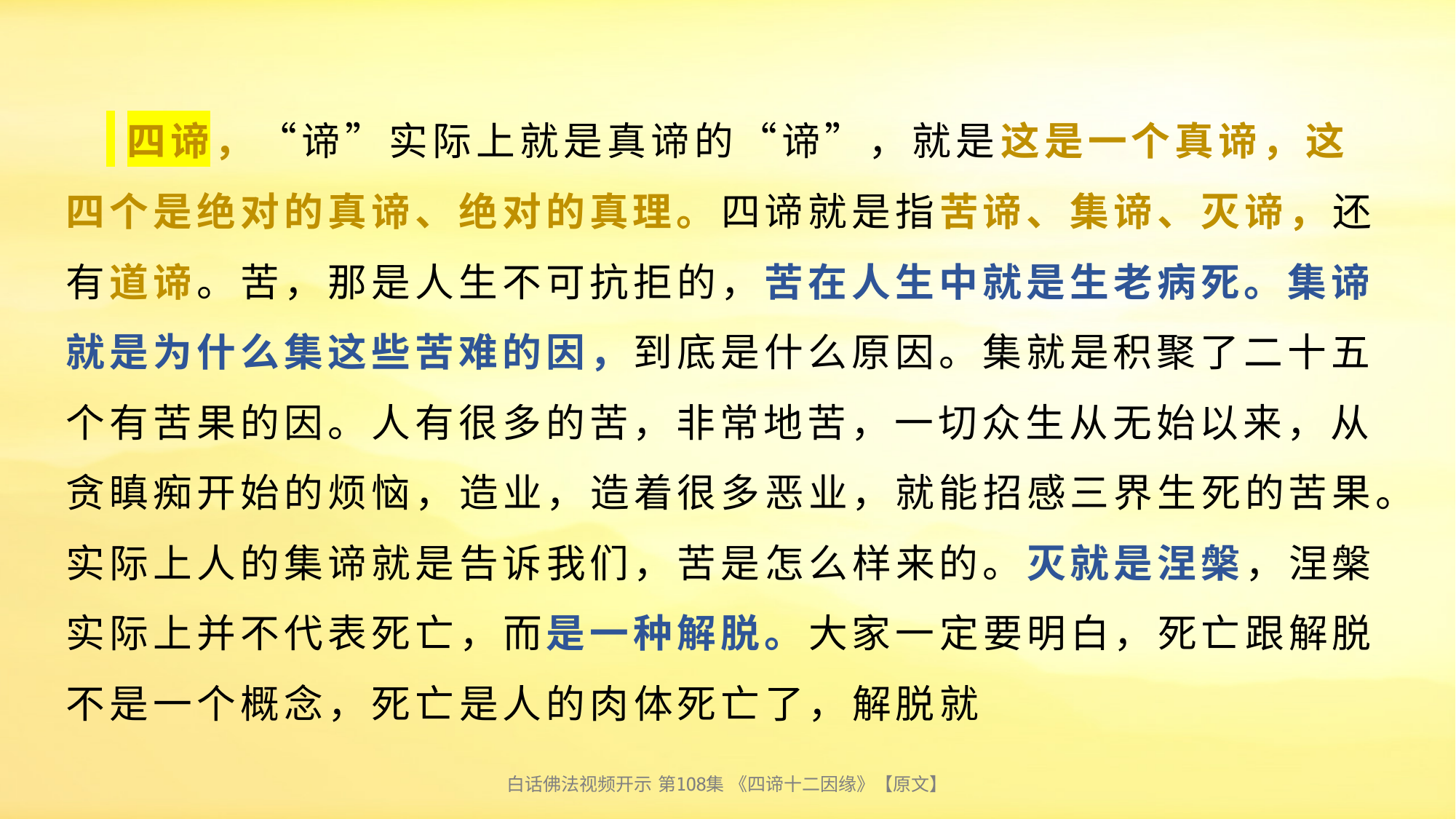

# 四谛，“谛”实际上就是真谛的“谛”，就是这是一个真谛，这四个是绝对的真谛、绝对的真理。四谛就是指苦谛、集谛、灭谛，还有道谛。苦，那是人生不可抗拒的，苦在人生中就是生老病死。集谛就是为什么集这些苦难的因，到底是什么原因。集就是积聚了二十五个有苦果的因。人有很多的苦，非常地苦，一切众生从无始以来，从贪瞋痴开始的烦恼，造业，造着很多恶业，就能招感三界生死的苦果。实际上人的集谛就是告诉我们，苦是怎么样来的。灭就是涅槃，涅槃实际上并不代表死亡，而是一种解脱。大家一定要明白，死亡跟解脱不是一个概念，死亡是人的肉体死亡了，解脱就
白话佛法视频开示 第108集 《四谛十二因缘》【原文】